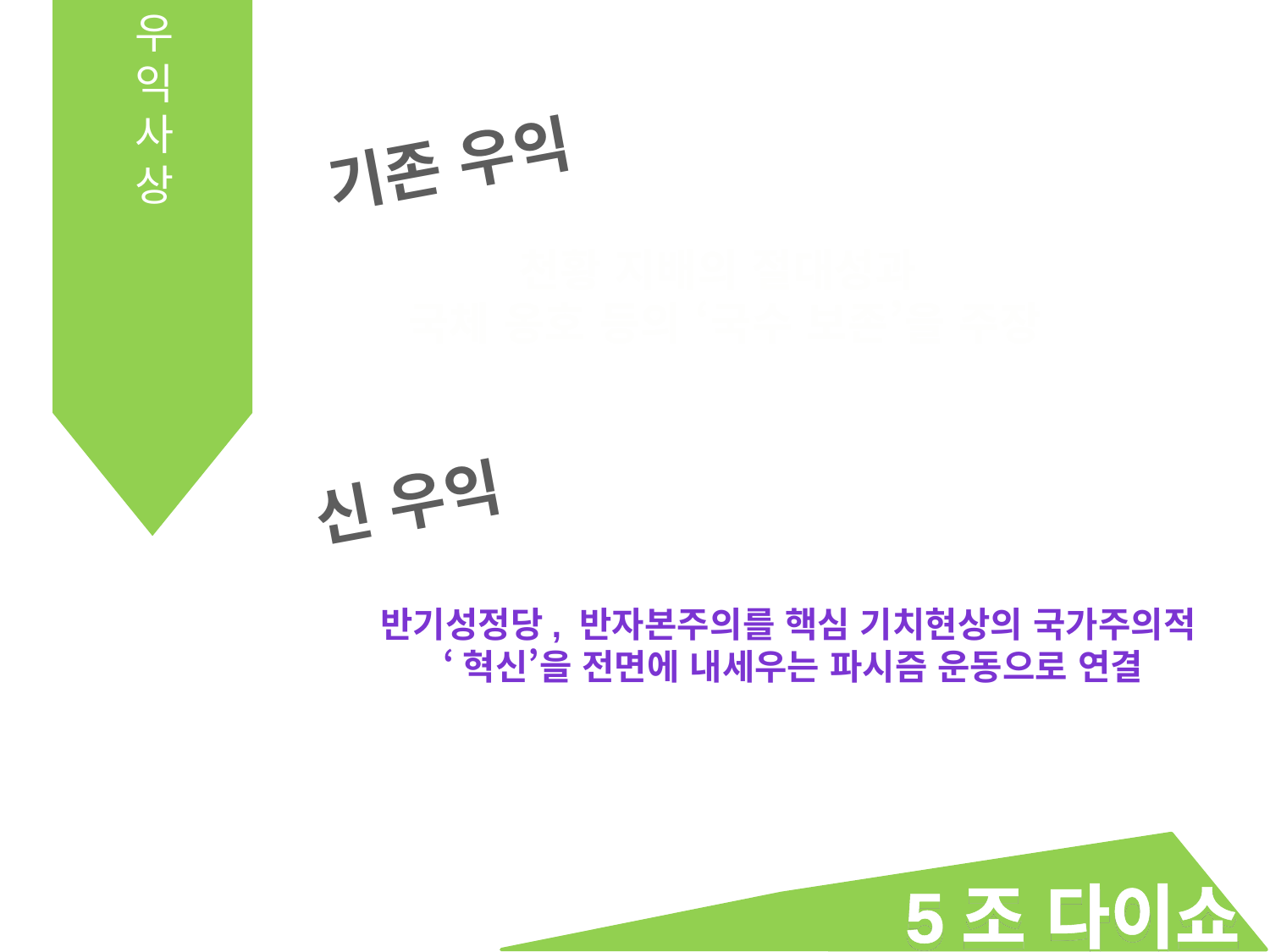

우 익사상
기존 우익
천황 지배의 절대성과
국체 옹호 등의 ‘국수 보존’을 주장
신 우익
반기성정당, 반자본주의를 핵심 기치현상의 국가주의적
‘혁신’을 전면에 내세우는 파시즘 운동으로 연결